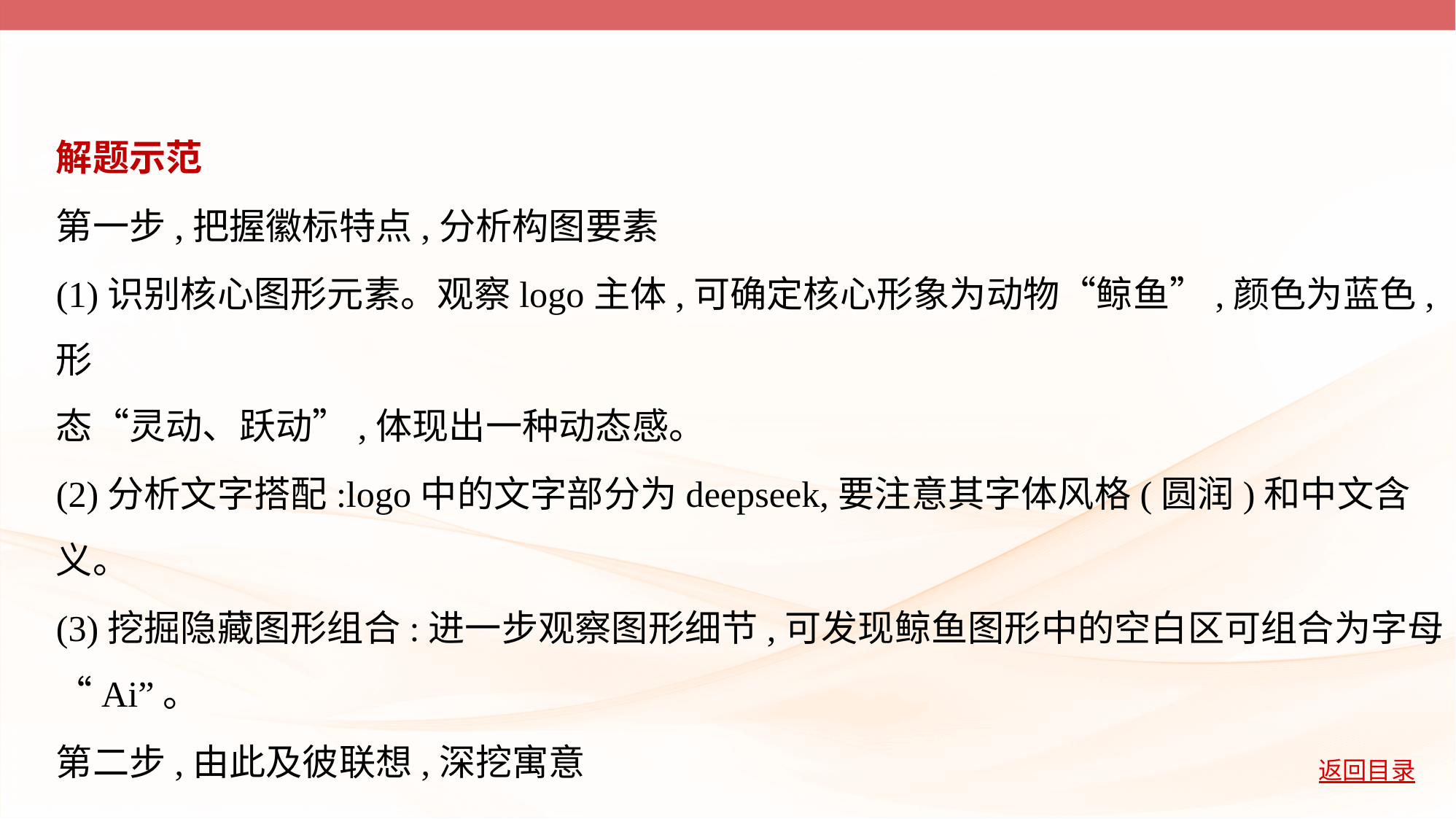

解题示范
第一步,把握徽标特点,分析构图要素
(1)识别核心图形元素。观察logo主体,可确定核心形象为动物“鲸鱼”,颜色为蓝色,形
态“灵动、跃动”,体现出一种动态感。
(2)分析文字搭配:logo中的文字部分为deepseek,要注意其字体风格(圆润)和中文含义。
(3)挖掘隐藏图形组合:进一步观察图形细节,可发现鲸鱼图形中的空白区可组合为字母
“Ai”。
第二步,由此及彼联想,深挖寓意